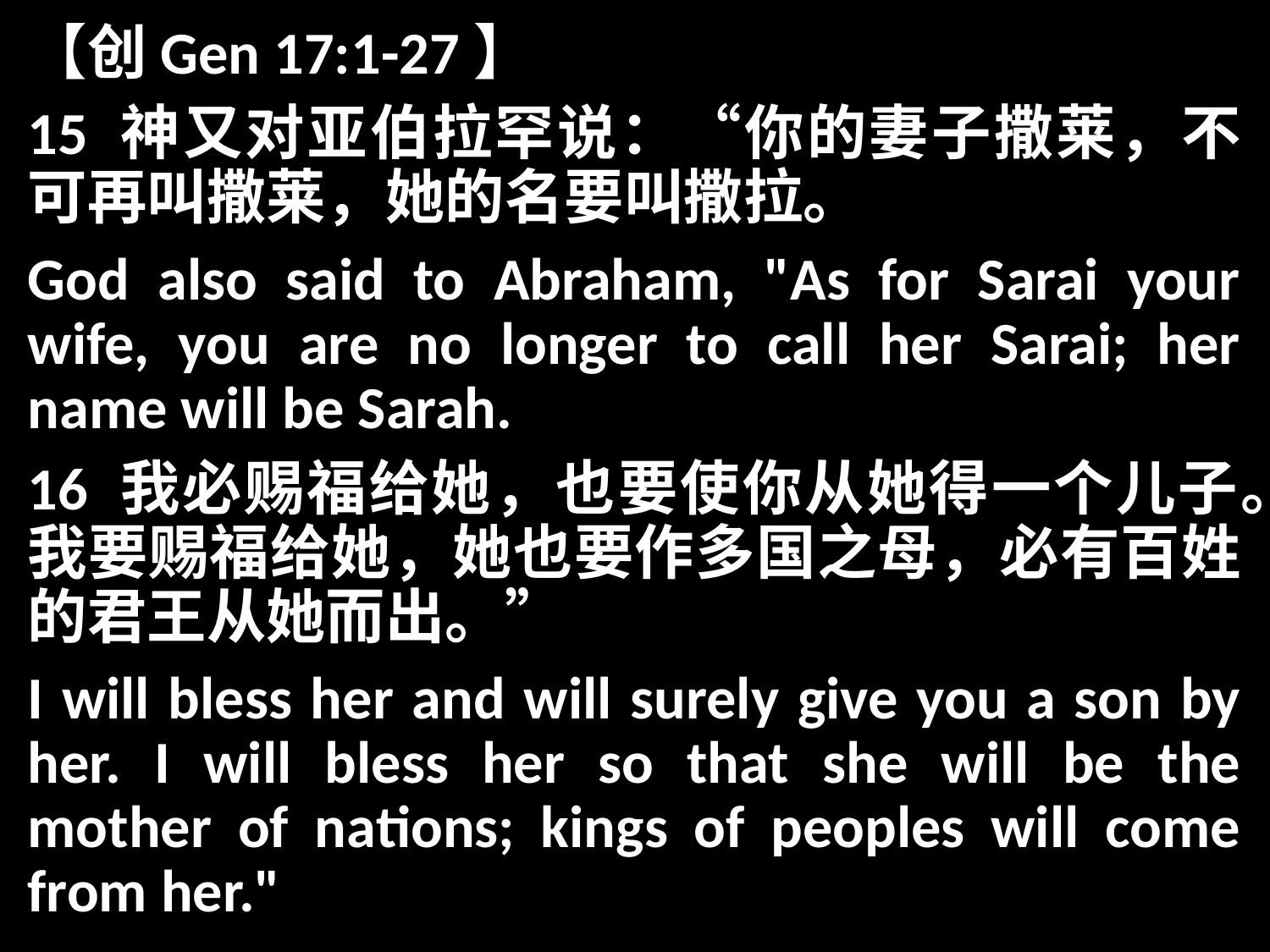

【创Gen 17:1-27】
15 神又对亚伯拉罕说：“你的妻子撒莱，不可再叫撒莱，她的名要叫撒拉。
God also said to Abraham, "As for Sarai your wife, you are no longer to call her Sarai; her name will be Sarah.
16 我必赐福给她，也要使你从她得一个儿子。我要赐福给她，她也要作多国之母，必有百姓的君王从她而出。”
I will bless her and will surely give you a son by her. I will bless her so that she will be the mother of nations; kings of peoples will come from her."